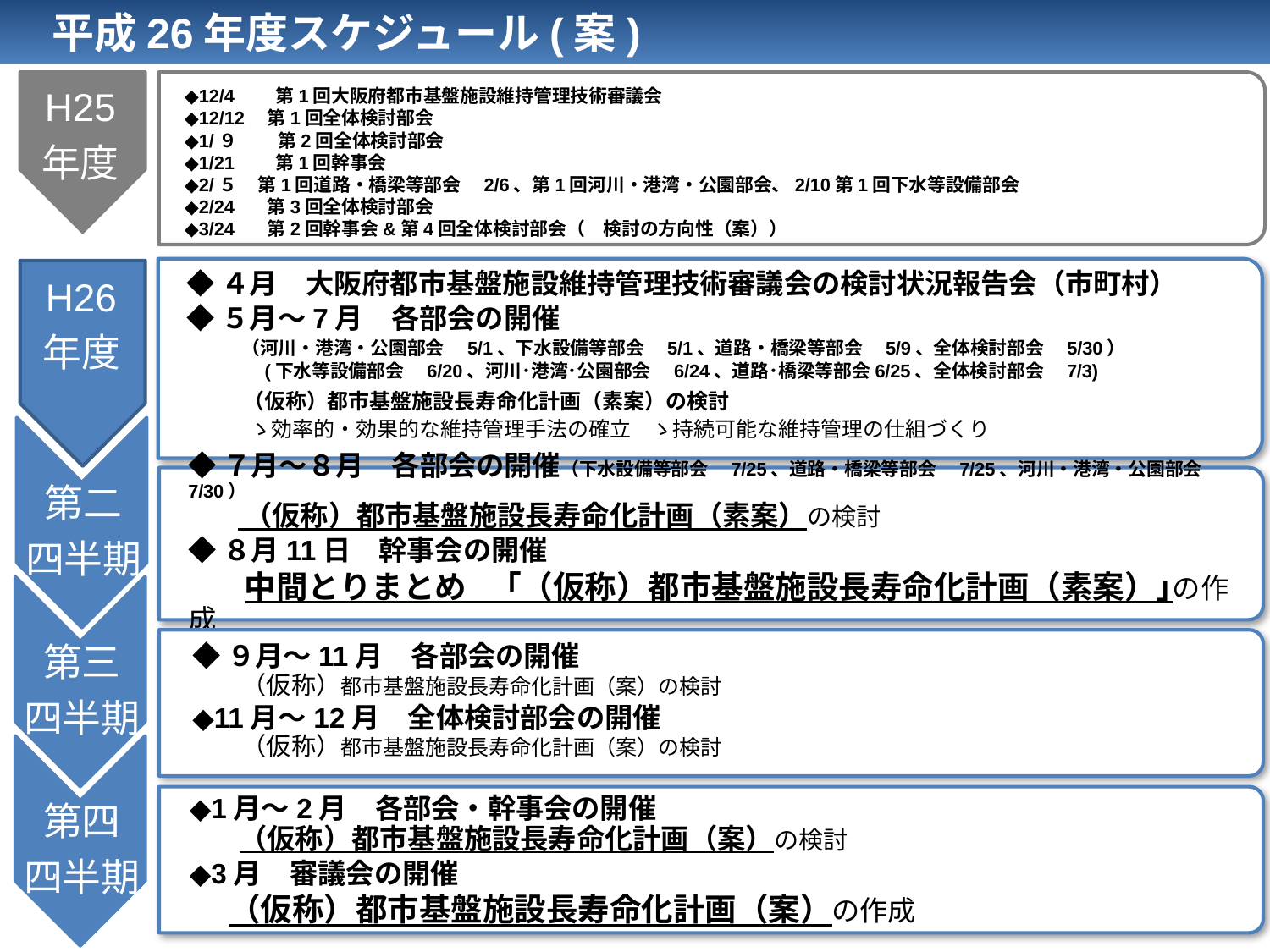

平成26年度スケジュール(案)　　　　　　　　　　　　　　　　　　　　資料　５

◆12/4　　第1回大阪府都市基盤施設維持管理技術審議会
◆12/12　第1回全体検討部会
◆1/９　　 第2回全体検討部会
◆1/21　　第1回幹事会
◆2/５     第1回道路・橋梁等部会　2/6、第1回河川・港湾・公園部会、2/10第1回下水等設備部会
◆2/24  　第3回全体検討部会
◆3/24  　第2回幹事会&第4回全体検討部会（　検討の方向性（案））
H25
年度

◆４月　大阪府都市基盤施設維持管理技術審議会の検討状況報告会（市町村）
◆５月～7月　各部会の開催
　　　（河川・港湾・公園部会　5/1、下水設備等部会　5/1、道路・橋梁等部会　5/9、全体検討部会　5/30）
　　　　(下水等設備部会　6/20、河川･港湾･公園部会　6/24、道路･橋梁等部会6/25、全体検討部会　7/3)
　　（仮称）都市基盤施設長寿命化計画（素案）の検討
　　　ゝ効率的・効果的な維持管理手法の確立　ゝ持続可能な維持管理の仕組づくり
H26
年度

第二
四半期

◆７月～８月　各部会の開催（下水設備等部会　7/25、道路・橋梁等部会　7/25、河川・港湾・公園部会　7/30）
　　 （仮称）都市基盤施設長寿命化計画（素案）の検討
◆８月11日　幹事会の開催
　　中間とりまとめ　 ｢（仮称）都市基盤施設長寿命化計画（素案）｣の作成

第三
四半期

◆９月～11月　各部会の開催
　　（仮称）都市基盤施設長寿命化計画（案）の検討
◆11月～12月　全体検討部会の開催
　　（仮称）都市基盤施設長寿命化計画（案）の検討

第四
四半期

◆1月～2月　各部会・幹事会の開催
　　（仮称）都市基盤施設長寿命化計画（案）の検討
◆3月　審議会の開催
　　（仮称）都市基盤施設長寿命化計画（案）の作成